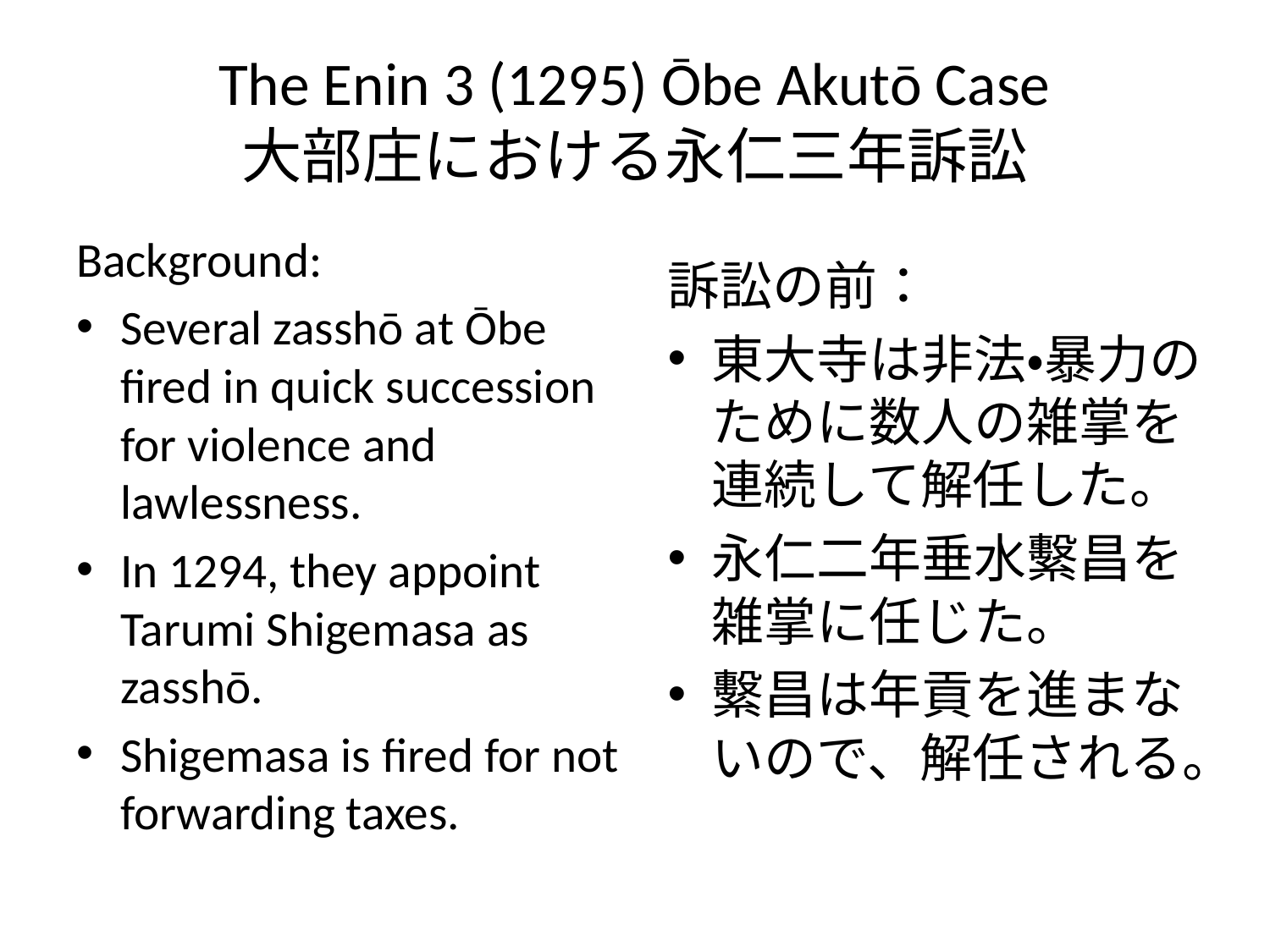

# The Enin 3 (1295) Ōbe Akutō Case 大部庄における永仁三年訴訟
Background:
Several zasshō at Ōbe fired in quick succession for violence and lawlessness.
In 1294, they appoint Tarumi Shigemasa as zasshō.
Shigemasa is fired for not forwarding taxes.

訴訟の前：
東大寺は非法・暴力のために数人の雑掌を連続して解任した。
永仁二年垂水繫昌を雑掌に任じた。
繫昌は年貢を進まないので、解任される。